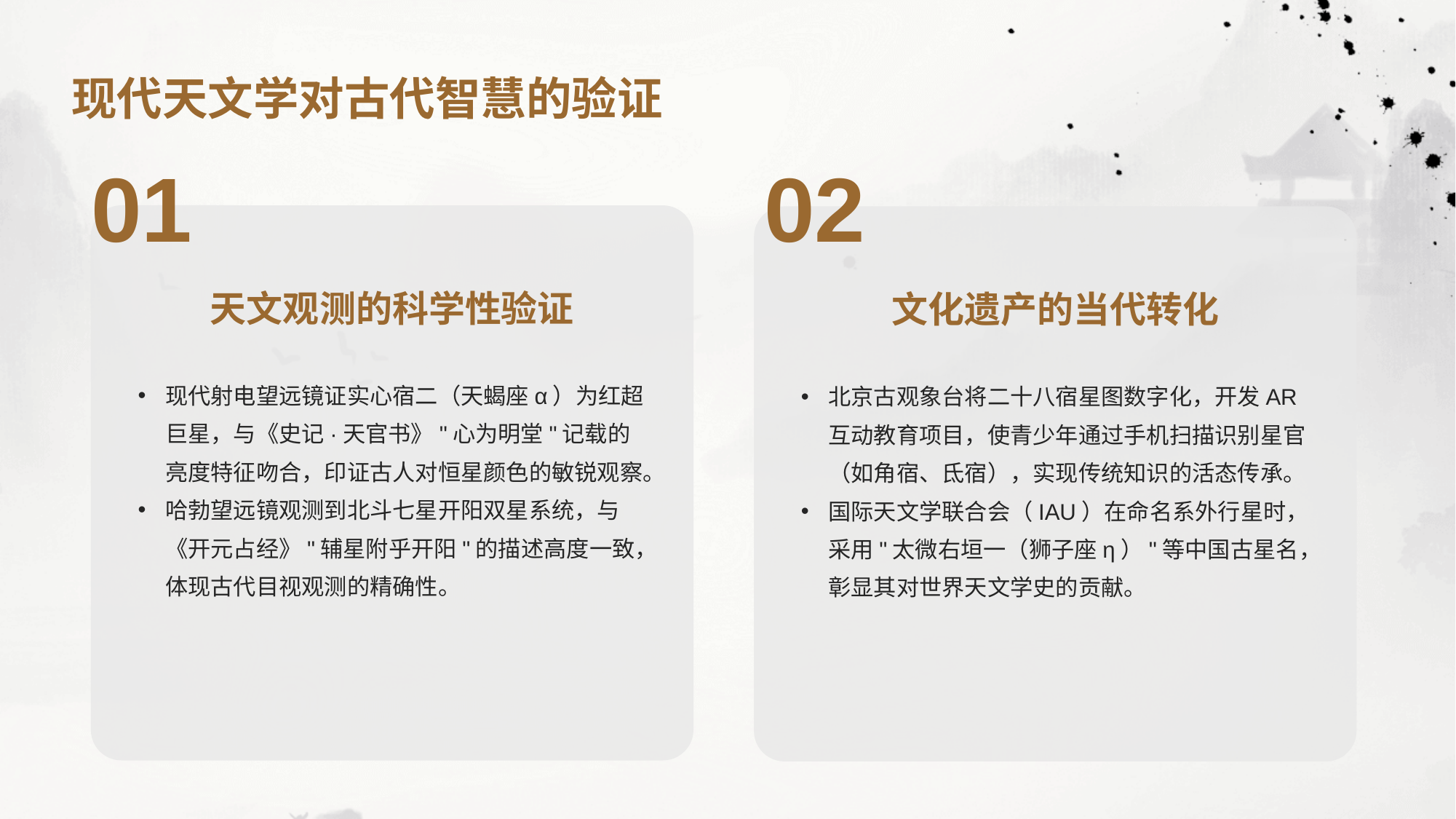

现代天文学对古代智慧的验证
01
02

天文观测的科学性验证
文化遗产的当代转化
现代射电望远镜证实心宿二（天蝎座α）为红超巨星，与《史记·天官书》"心为明堂"记载的亮度特征吻合，印证古人对恒星颜色的敏锐观察。
哈勃望远镜观测到北斗七星开阳双星系统，与《开元占经》"辅星附乎开阳"的描述高度一致，体现古代目视观测的精确性。
北京古观象台将二十八宿星图数字化，开发AR互动教育项目，使青少年通过手机扫描识别星官（如角宿、氐宿），实现传统知识的活态传承。
国际天文学联合会（IAU）在命名系外行星时，采用"太微右垣一（狮子座η）"等中国古星名，彰显其对世界天文学史的贡献。